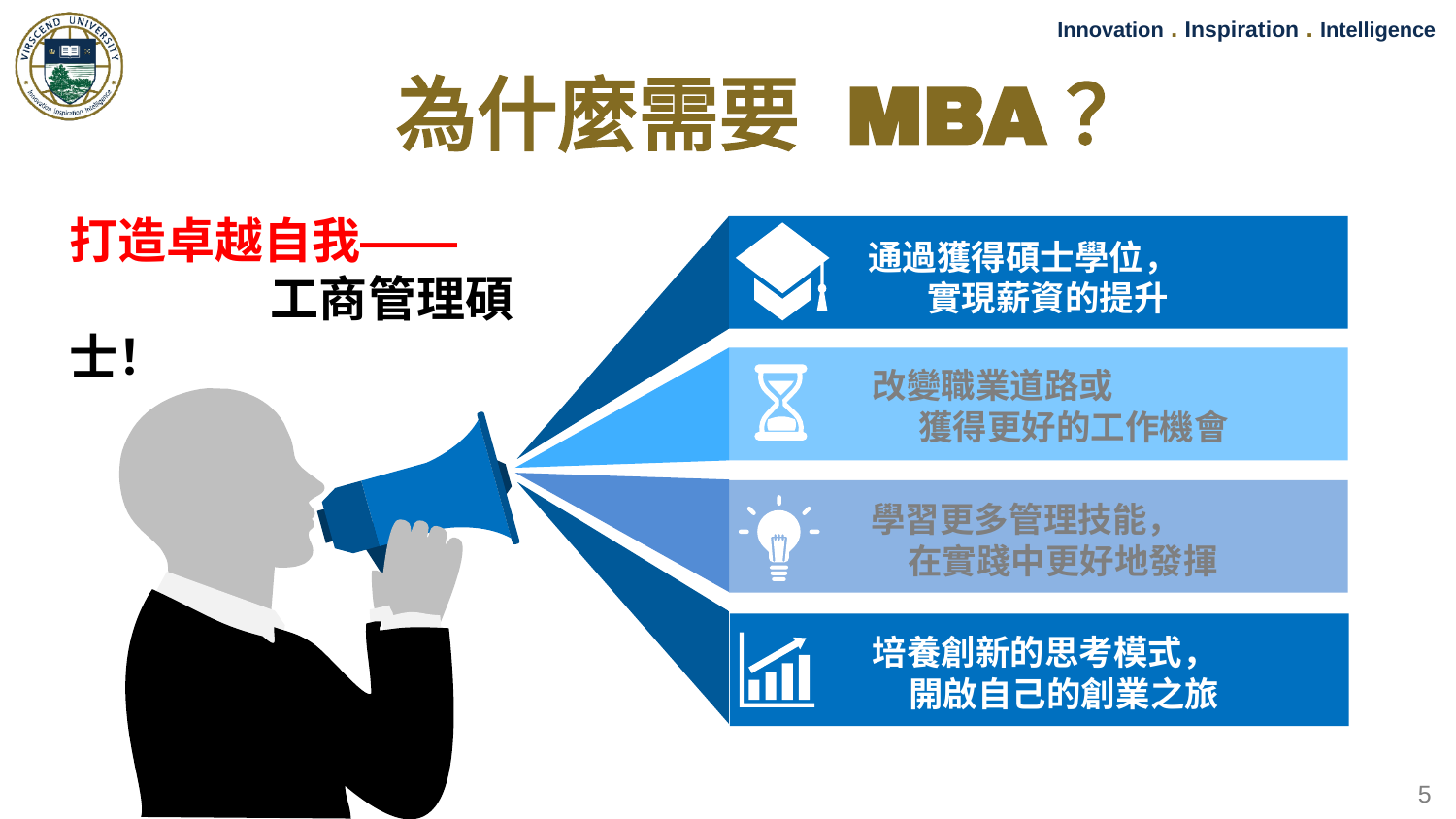

為什麼需要 MBA？
打造卓越自我——
              工商管理碩士！

通過獲得碩士學位，
實現薪資的提升

改變職業道路或
    獲得更好的工作機會

學習更多管理技能，
   在實踐中更好地發揮

培養創新的思考模式，
   開啟自己的創業之旅

5